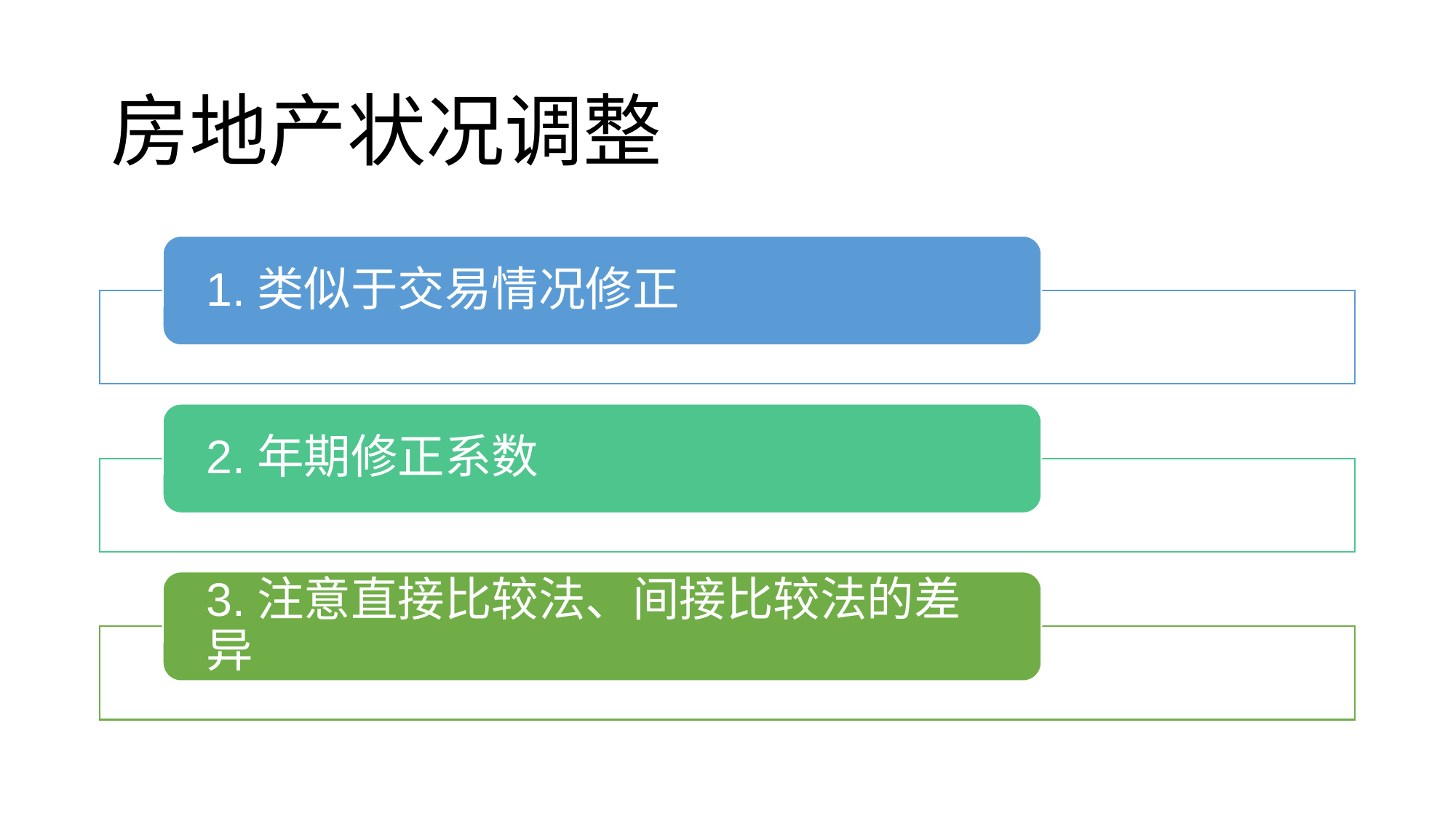

# 房地产状况调整
1.类似于交易情况修正
2.年期修正系数
3.注意直接比较法、间接比较法的差异